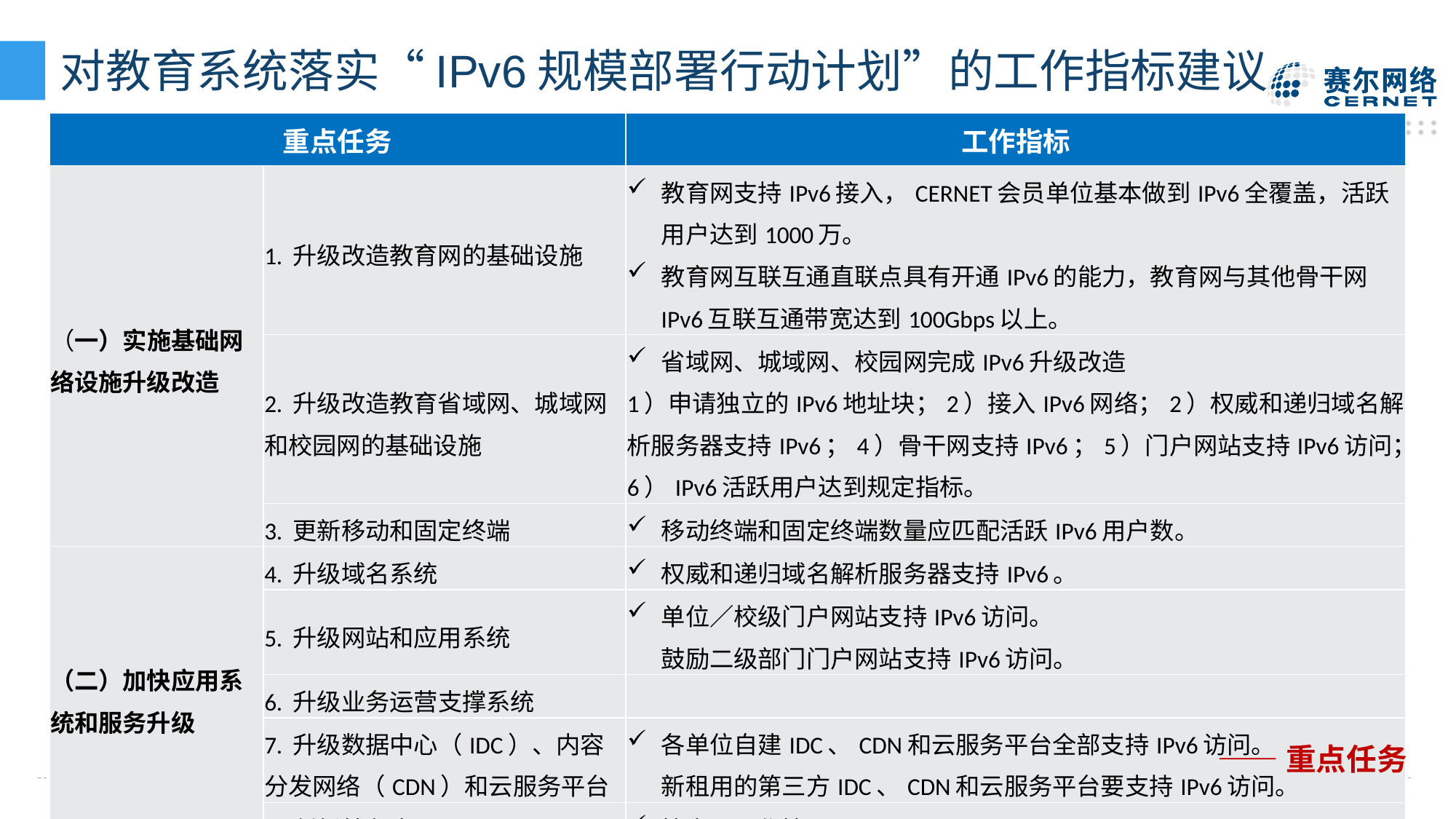

# 对教育系统落实“IPv6规模部署行动计划”的工作指标建议
| 重点任务 |  | 工作指标 |
| --- | --- | --- |
| （一）实施基础网络设施升级改造 | 1. 升级改造教育网的基础设施 | 教育网支持IPv6接入，CERNET会员单位基本做到IPv6全覆盖，活跃用户达到1000万。 教育网互联互通直联点具有开通IPv6的能力，教育网与其他骨干网IPv6互联互通带宽达到100Gbps以上。 |
|  | 2. 升级改造教育省域网、城域网和校园网的基础设施 | 省域网、城域网、校园网完成IPv6升级改造 1）申请独立的IPv6地址块；2）接入IPv6网络；2）权威和递归域名解析服务器支持IPv6；4）骨干网支持IPv6；5）门户网站支持IPv6访问；6）IPv6活跃用户达到规定指标。 |
|  | 3. 更新移动和固定终端 | 移动终端和固定终端数量应匹配活跃IPv6用户数。 |
| （二）加快应用系统和服务升级 | 4. 升级域名系统 | 权威和递归域名解析服务器支持IPv6。 |
|  | 5. 升级网站和应用系统 | 单位／校级门户网站支持IPv6访问。 鼓励二级部门门户网站支持IPv6访问。 |
|  | 6. 升级业务运营支撑系统 |  |
|  | 7. 升级数据中心（IDC）、内容分发网络（CDN）和云服务平台 | 各单位自建IDC、CDN和云服务平台全部支持IPv6访问。 新租用的第三方IDC、CDN和云服务平台要支持IPv6访问。 |
|  | 8. 创新特色应用 | 按实际工作情况。 |
——重点任务